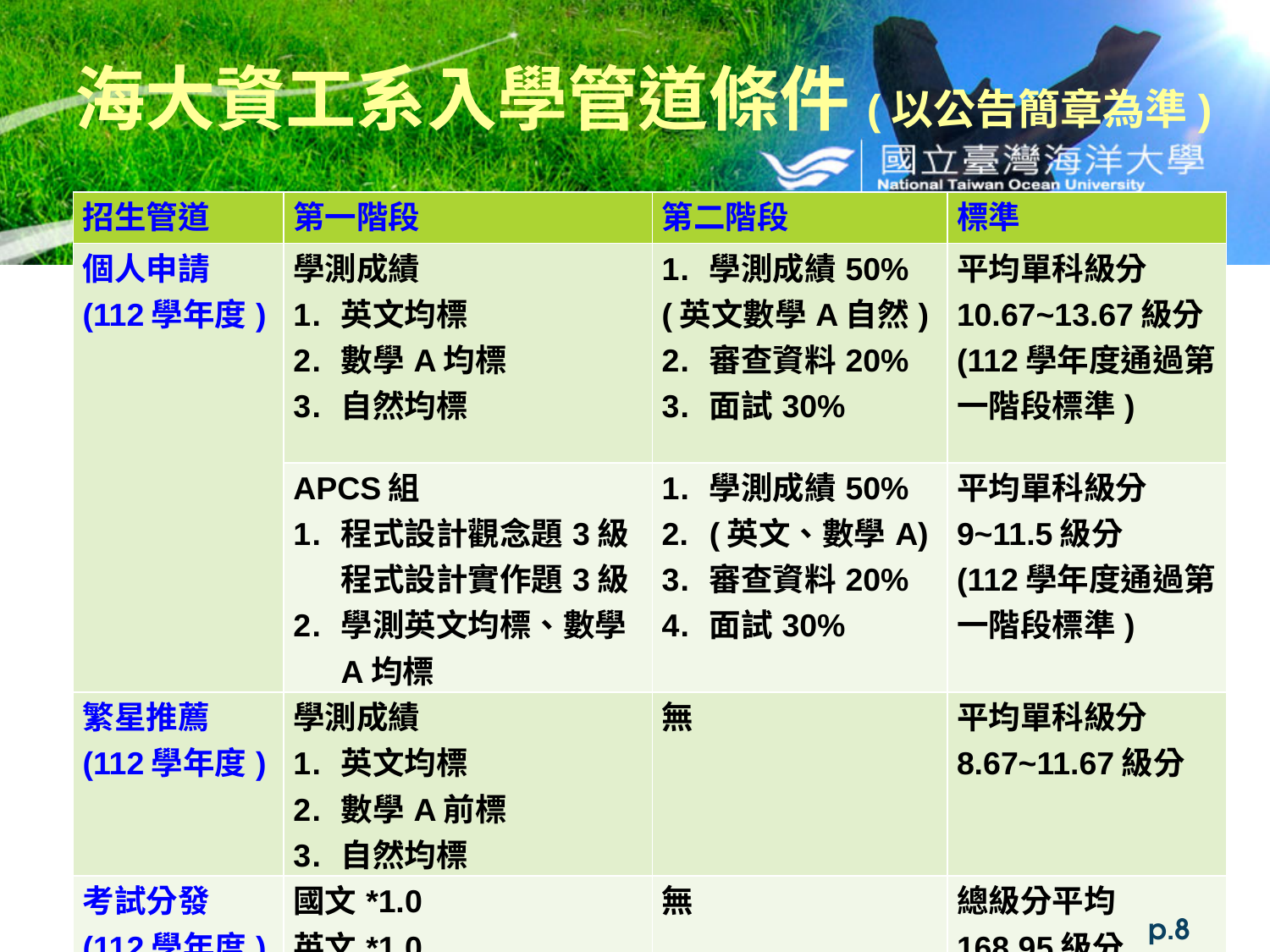

# 海大資工系入學管道條件(以公告簡章為準)
| 招生管道 | 第一階段 | 第二階段 | 標準 |
| --- | --- | --- | --- |
| 個人申請 (112學年度) | 學測成績 英文均標 數學A均標 自然均標 | 學測成績50% (英文數學A自然) 審查資料20% 面試30% | 平均單科級分10.67~13.67級分 (112學年度通過第一階段標準) |
|  | APCS組 程式設計觀念題3級程式設計實作題3級 學測英文均標、數學A均標 | 學測成績50% (英文、數學A) 審查資料20% 面試30% | 平均單科級分9~11.5級分 (112學年度通過第一階段標準) |
| 繁星推薦 (112學年度) | 學測成績 英文均標 數學A前標 自然均標 | 無 | 平均單科級分8.67~11.67級分 |
| 考試分發 (112學年度) | 國文\*1.0 英文\*1.0 數學甲\*1.0 物理\*1.0 | 無 | 總級分平均 168.95級分 |
p.8